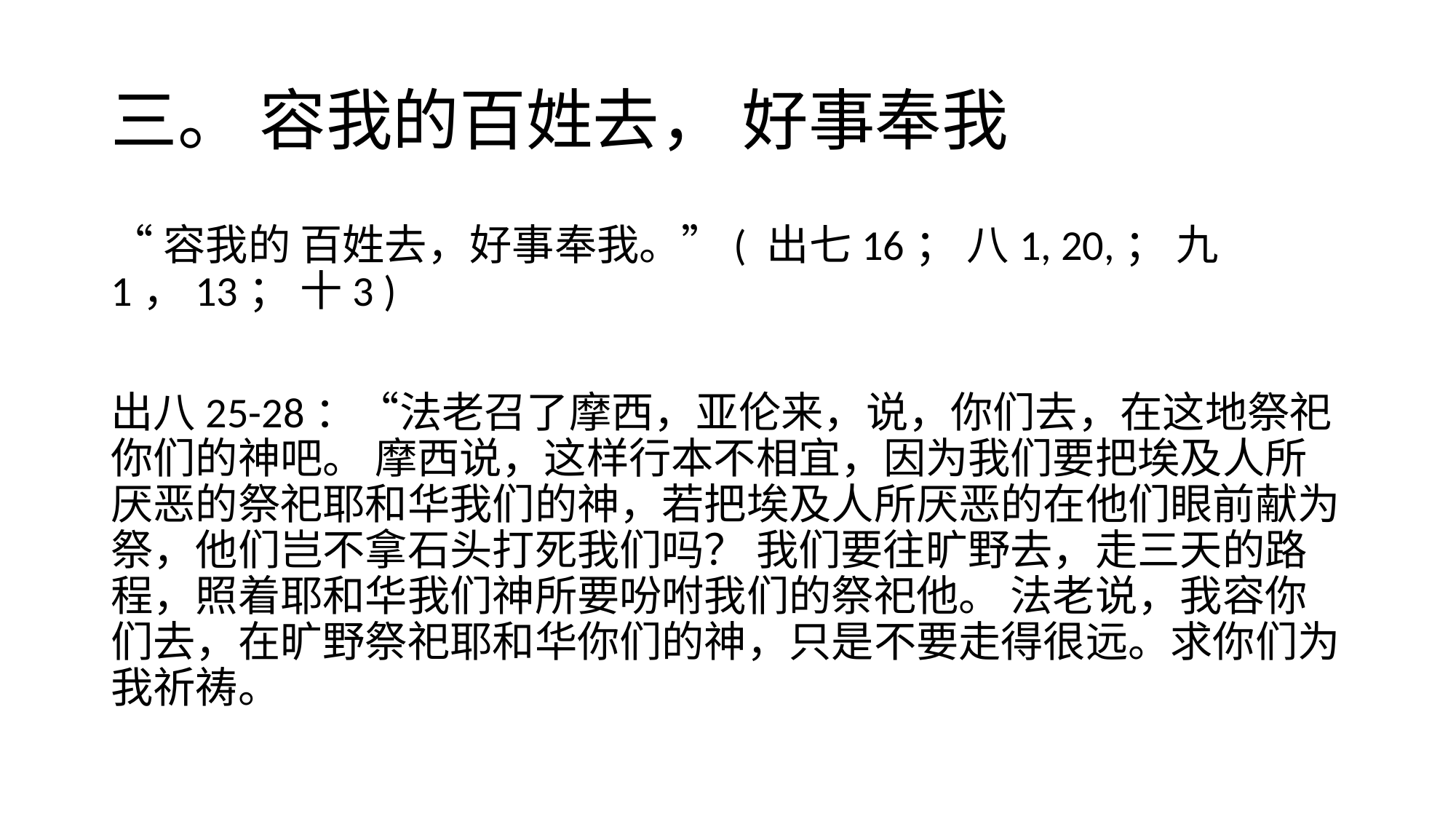

# 三。 容我的百姓去， 好事奉我
“容我的 百姓去，好事奉我。”( 出七16； 八1, 20,； 九1，13； 十3 )

出八25-28：“法老召了摩西，亚伦来，说，你们去，在这地祭祀你们的神吧。 摩西说，这样行本不相宜，因为我们要把埃及人所厌恶的祭祀耶和华我们的神，若把埃及人所厌恶的在他们眼前献为祭，他们岂不拿石头打死我们吗？ 我们要往旷野去，走三天的路程，照着耶和华我们神所要吩咐我们的祭祀他。 法老说，我容你们去，在旷野祭祀耶和华你们的神，只是不要走得很远。求你们为我祈祷。